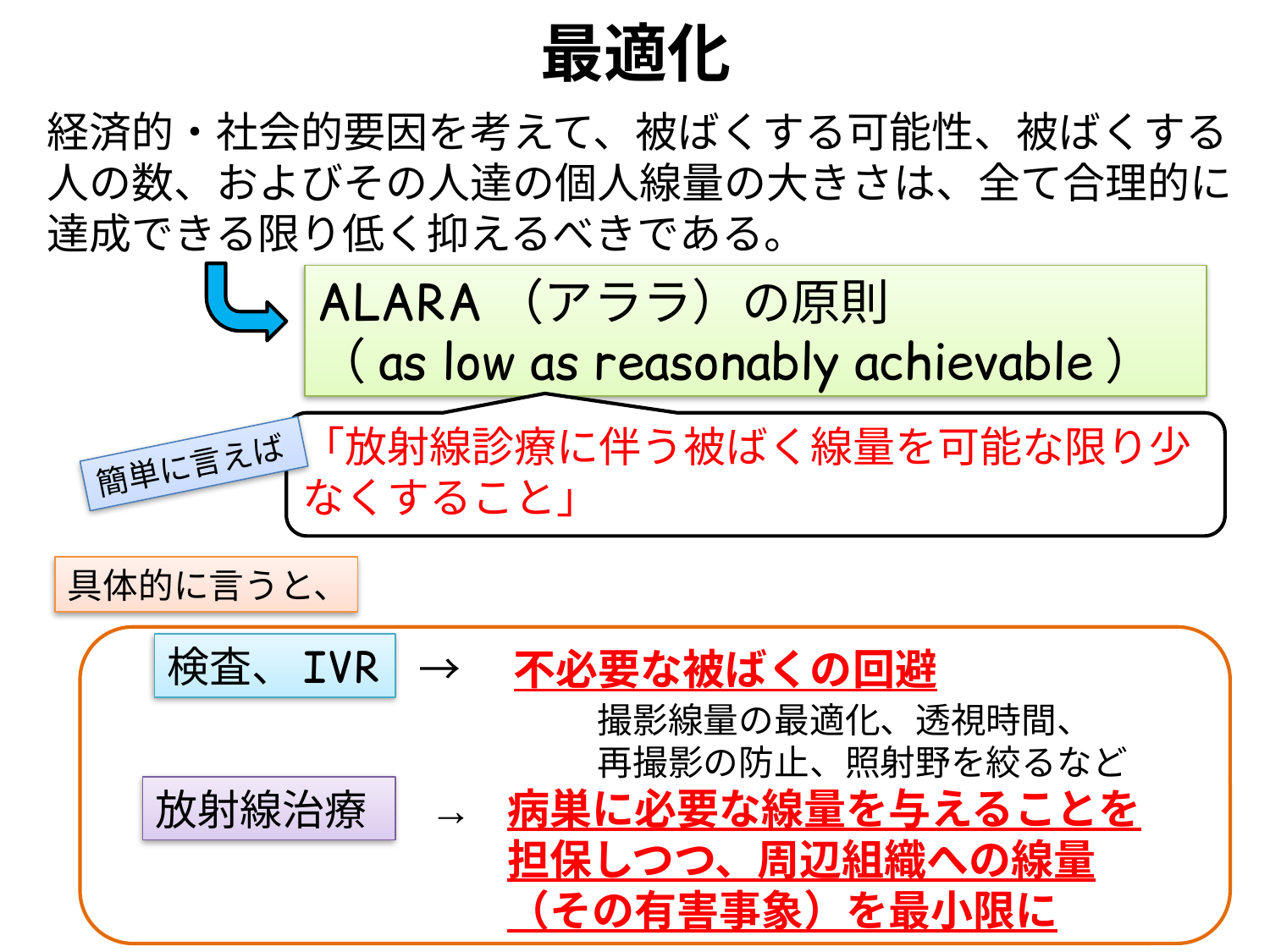

# 最適化
経済的・社会的要因を考えて、被ばくする可能性、被ばくする人の数、およびその人達の個人線量の大きさは、全て合理的に達成できる限り低く抑えるべきである。

ALARA（アララ）の原則
（as low as reasonably achievable）

「放射線診療に伴う被ばく線量を可能な限り少なくすること」
簡単に言えば
具体的に言うと、

検査、IVR
→　不必要な被ばくの回避
撮影線量の最適化、透視時間、
再撮影の防止、照射野を絞るなど
病巣に必要な線量を与えることを担保しつつ、周辺組織への線量（その有害事象）を最小限に
放射線治療
→